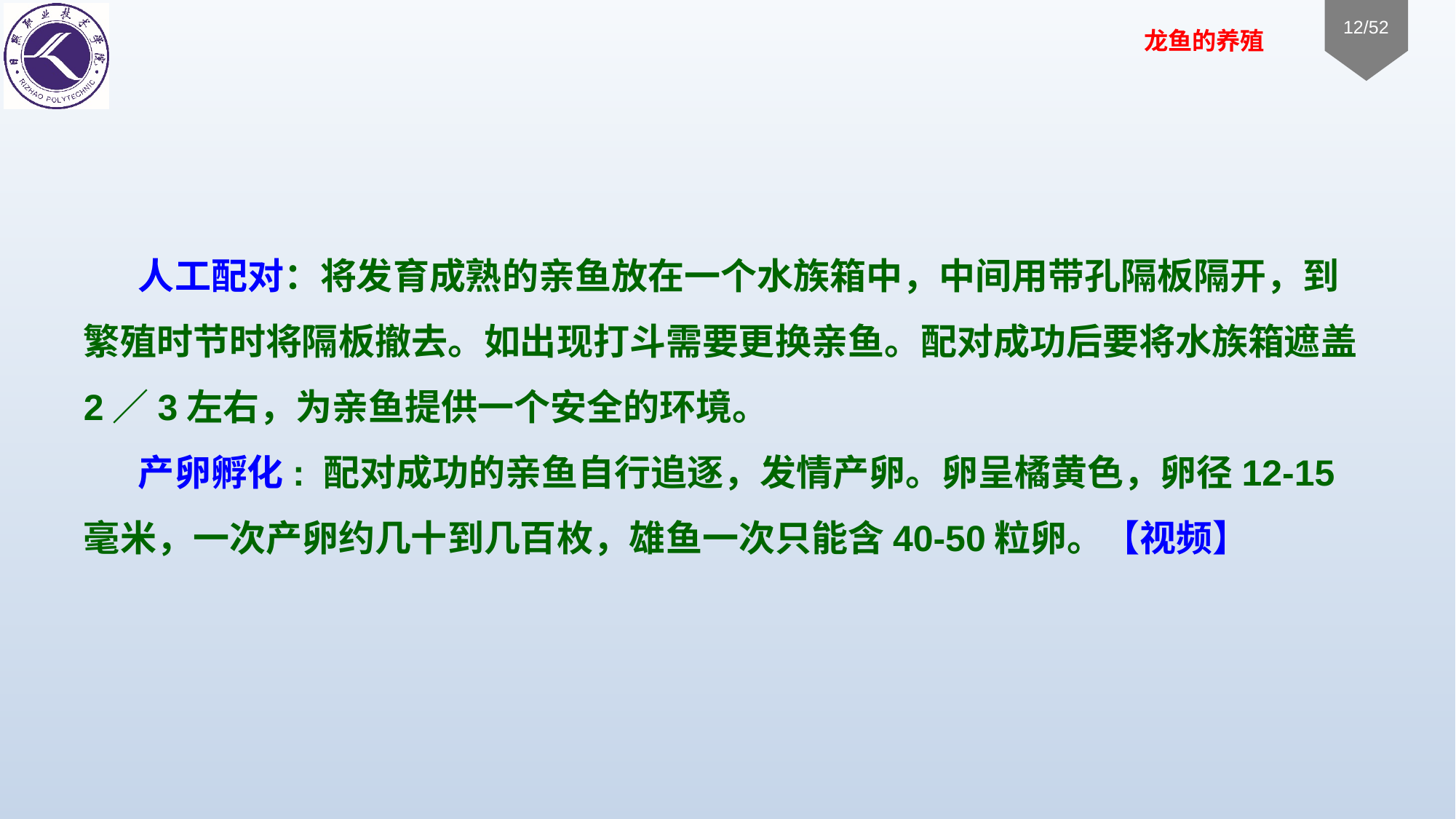

#
人工配对：将发育成熟的亲鱼放在一个水族箱中，中间用带孔隔板隔开，到繁殖时节时将隔板撤去。如出现打斗需要更换亲鱼。配对成功后要将水族箱遮盖 2／3左右，为亲鱼提供一个安全的环境。
产卵孵化: 配对成功的亲鱼自行追逐，发情产卵。卵呈橘黄色，卵径12-15毫米，一次产卵约几十到几百枚，雄鱼一次只能含40-50粒卵。【视频】